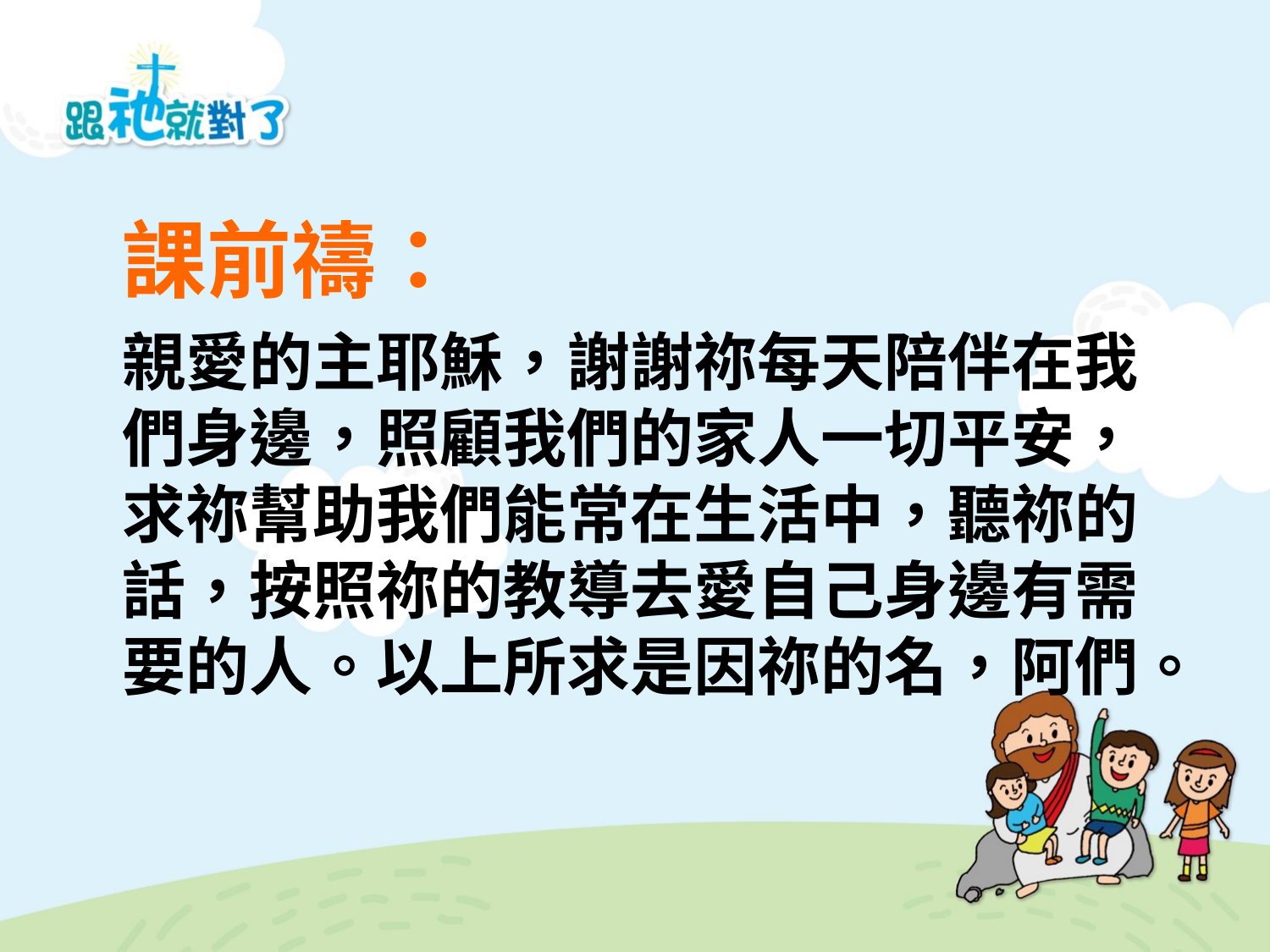

課前禱：
親愛的主耶穌，謝謝祢每天陪伴在我們身邊，照顧我們的家人一切平安，求祢幫助我們能常在生活中，聽祢的話，按照祢的教導去愛自己身邊有需要的人。以上所求是因祢的名，阿們。